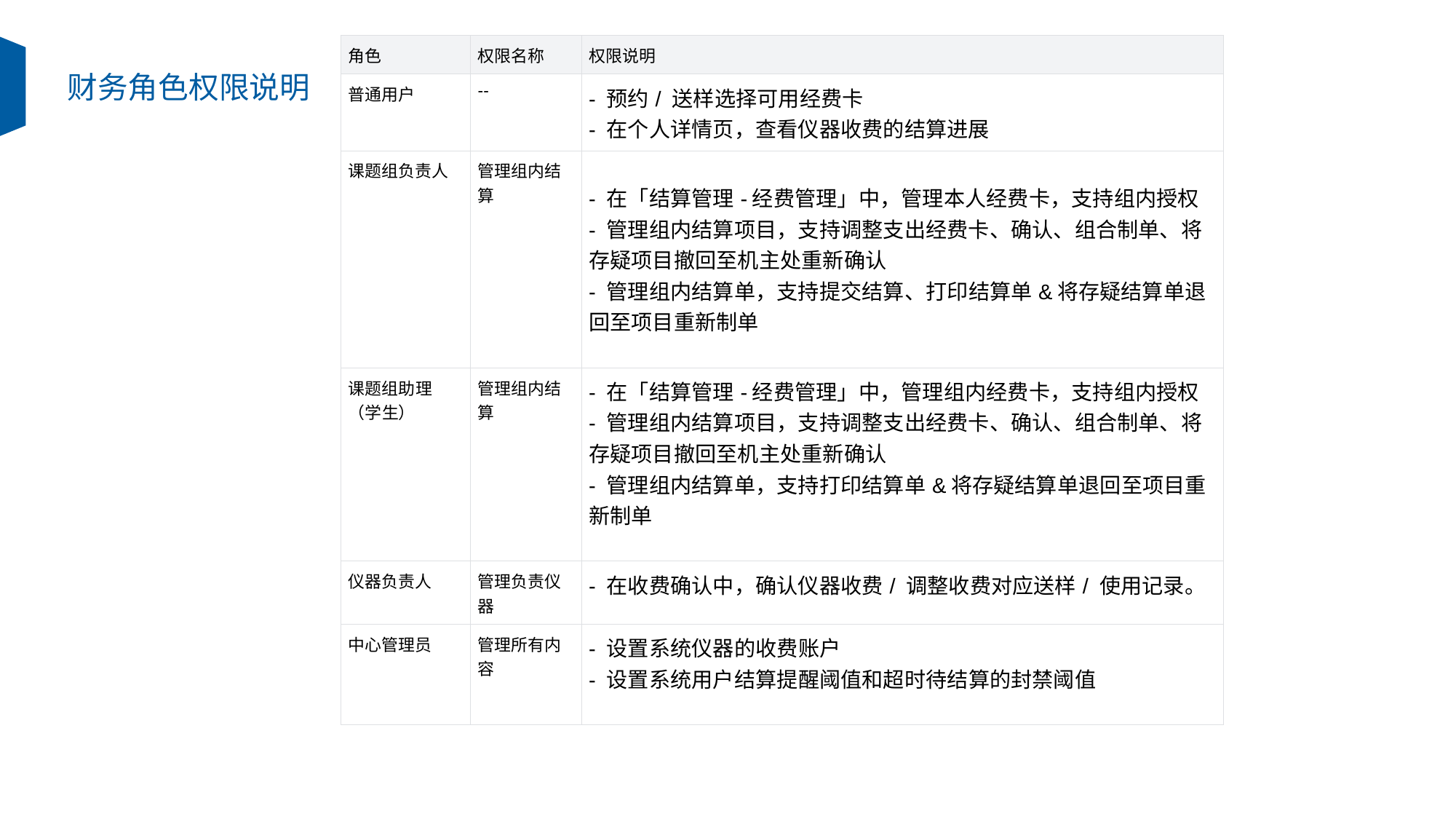

| 角色 | 权限名称 | 权限说明 |
| --- | --- | --- |
| 普通用户 | -- | - 预约/ 送样选择可用经费卡 - 在个人详情页，查看仪器收费的结算进展 |
| 课题组负责人 | 管理组内结算 | - 在「结算管理-经费管理」中，管理本人经费卡，支持组内授权 - 管理组内结算项目，支持调整支出经费卡、确认、组合制单、将存疑项目撤回至机主处重新确认 - 管理组内结算单，支持提交结算、打印结算单&将存疑结算单退回至项目重新制单 |
| 课题组助理（学生） | 管理组内结算 | - 在「结算管理-经费管理」中，管理组内经费卡，支持组内授权 - 管理组内结算项目，支持调整支出经费卡、确认、组合制单、将存疑项目撤回至机主处重新确认 - 管理组内结算单，支持打印结算单&将存疑结算单退回至项目重新制单 |
| 仪器负责人 | 管理负责仪器 | - 在收费确认中，确认仪器收费/ 调整收费对应送样/ 使用记录。 |
| 中心管理员 | 管理所有内容 | - 设置系统仪器的收费账户 - 设置系统用户结算提醒阈值和超时待结算的封禁阈值 |

财务角色权限说明